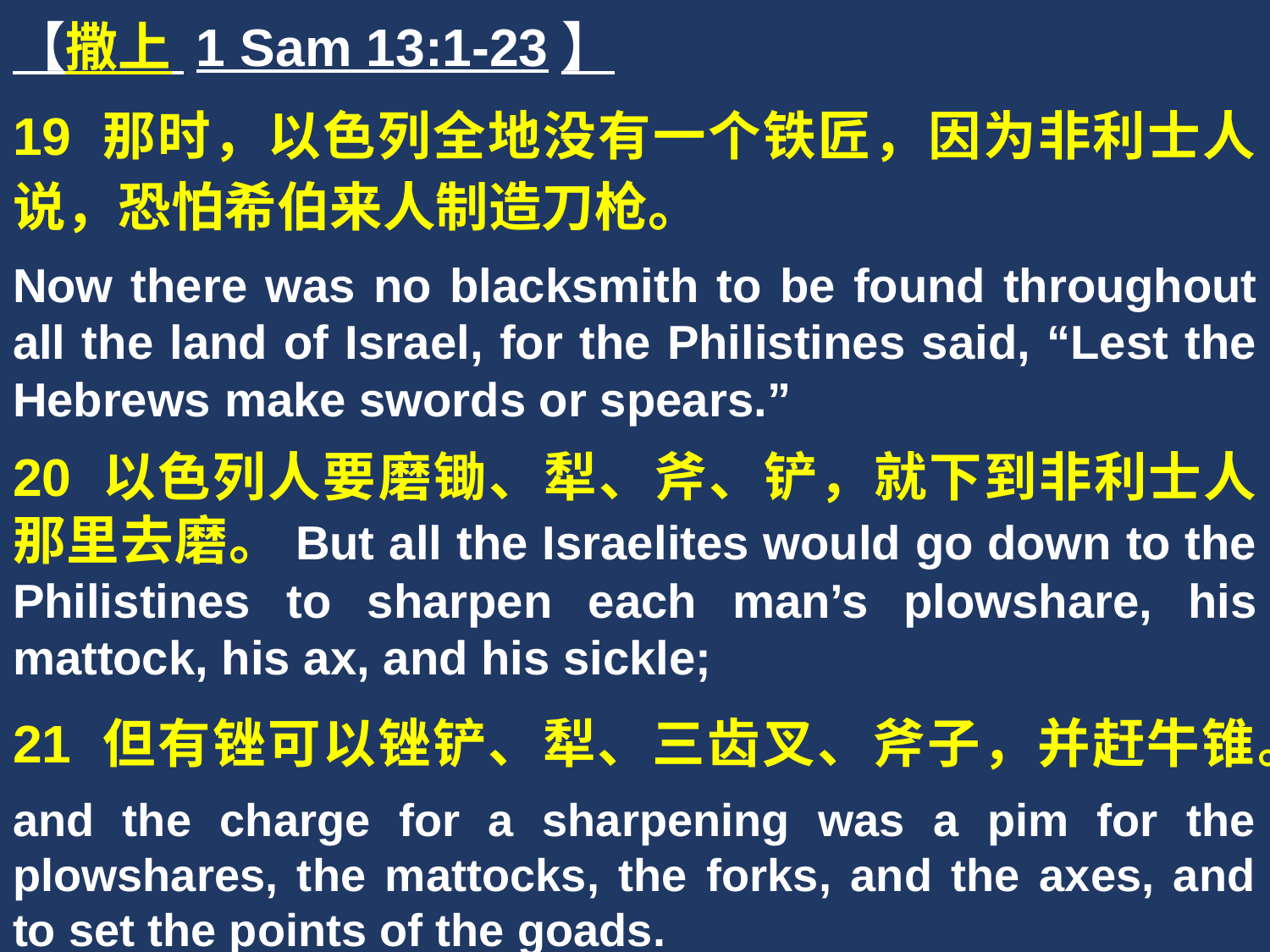

【撒上 1 Sam 13:1-23】
19 那时，以色列全地没有一个铁匠，因为非利士人说，恐怕希伯来人制造刀枪。
Now there was no blacksmith to be found throughout all the land of Israel, for the Philistines said, “Lest the Hebrews make swords or spears.”
20 以色列人要磨锄、犁、斧、铲，就下到非利士人那里去磨。But all the Israelites would go down to the Philistines to sharpen each man’s plowshare, his mattock, his ax, and his sickle;
21 但有锉可以锉铲、犁、三齿叉、斧子，并赶牛锥。
and the charge for a sharpening was a pim for the plowshares, the mattocks, the forks, and the axes, and to set the points of the goads.